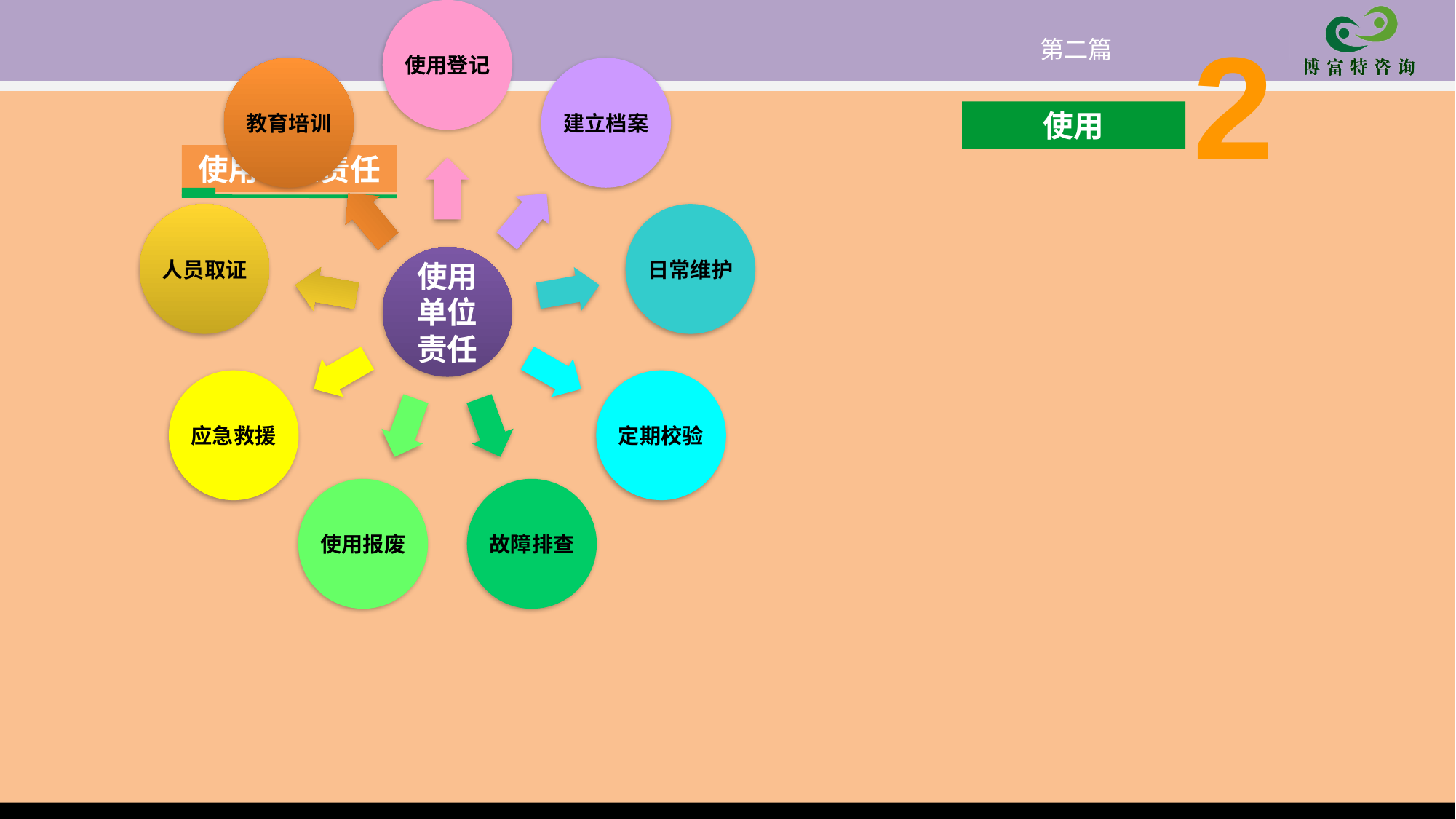

2
第二篇
使用
使用单位责任

使用单位责任

使用登记

建立档案

日常维护

定期校验

故障排查

使用报废

应急救援

人员取证

教育培训